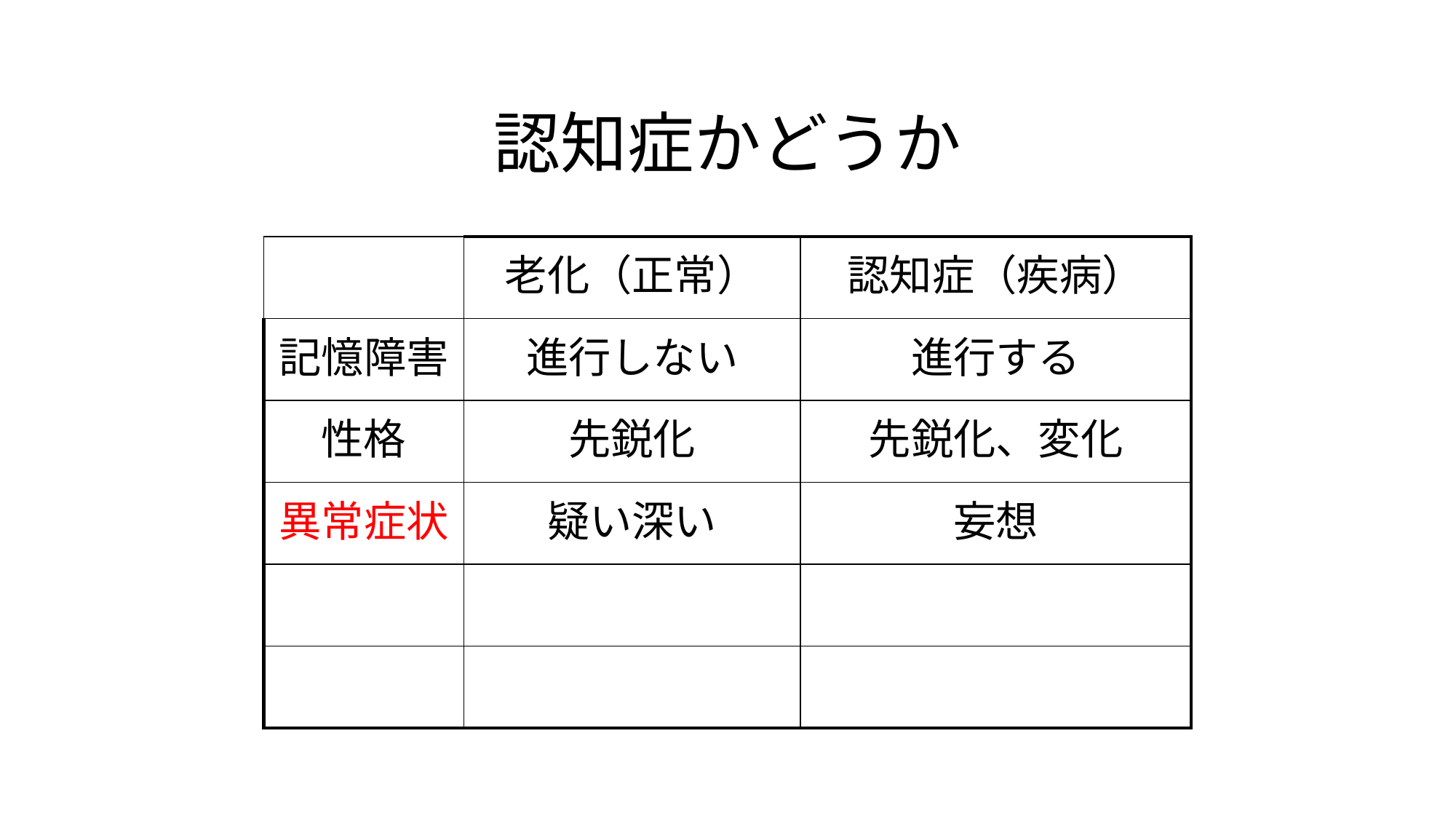

# 認知症かどうか
|  | 老化（正常） | 認知症（疾病） |
| --- | --- | --- |
| 記憶障害 | 進行しない | 進行する |
| 性格 | 先鋭化 | 先鋭化、変化 |
| 異常症状 | 疑い深い | 妄想 |
|  |  |  |
|  |  |  |